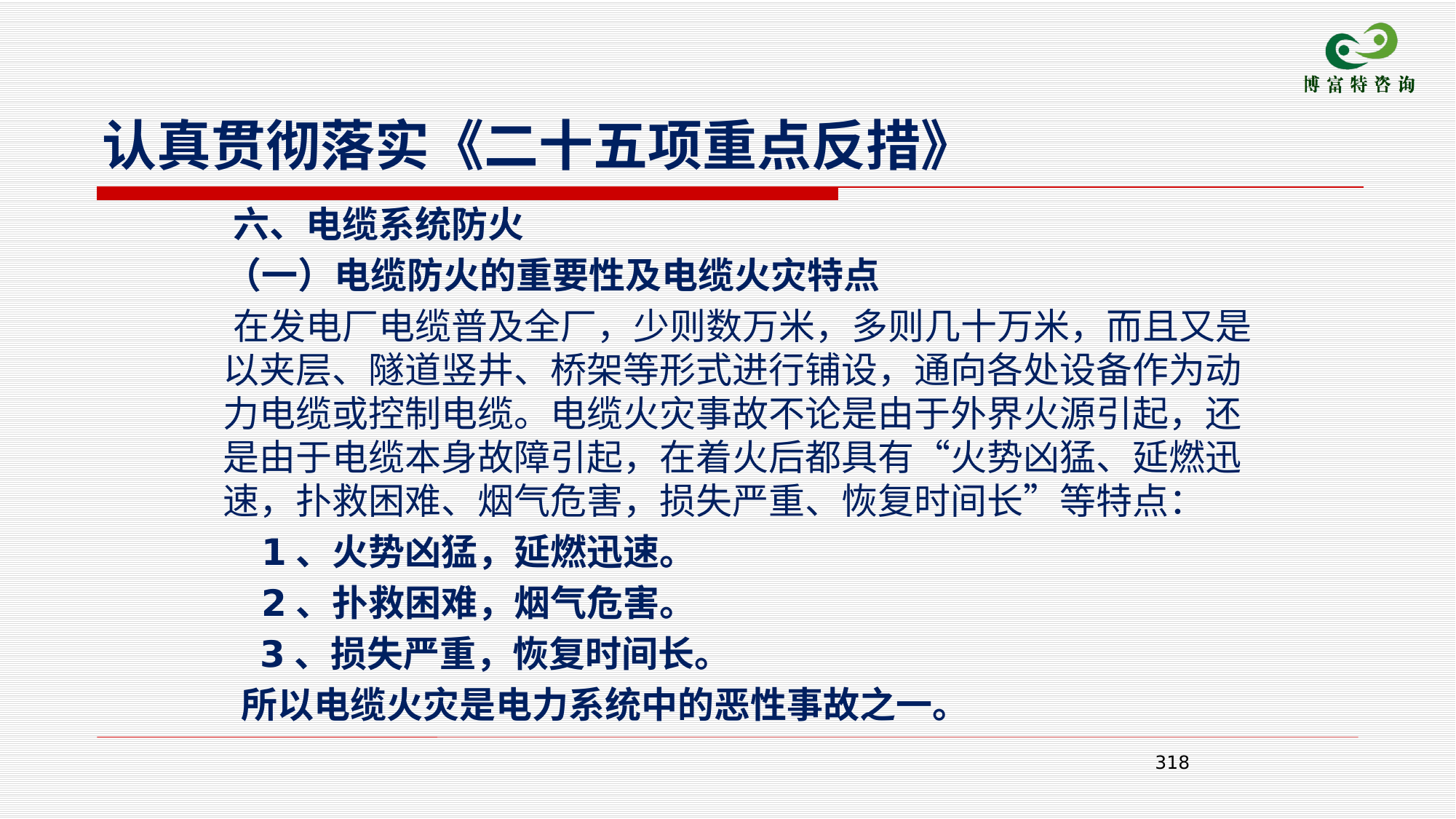

认真贯彻落实《二十五项重点反措》
       六、电缆系统防火
      （一）电缆防火的重要性及电缆火灾特点
       在发电厂电缆普及全厂，少则数万米，多则几十万米，而且又是以夹层、隧道竖井、桥架等形式进行铺设，通向各处设备作为动力电缆或控制电缆。电缆火灾事故不论是由于外界火源引起，还是由于电缆本身故障引起，在着火后都具有“火势凶猛、延燃迅速，扑救困难、烟气危害，损失严重、恢复时间长”等特点：
        1、火势凶猛，延燃迅速。
        2、扑救困难，烟气危害。
        3、损失严重，恢复时间长。
        所以电缆火灾是电力系统中的恶性事故之一。

318